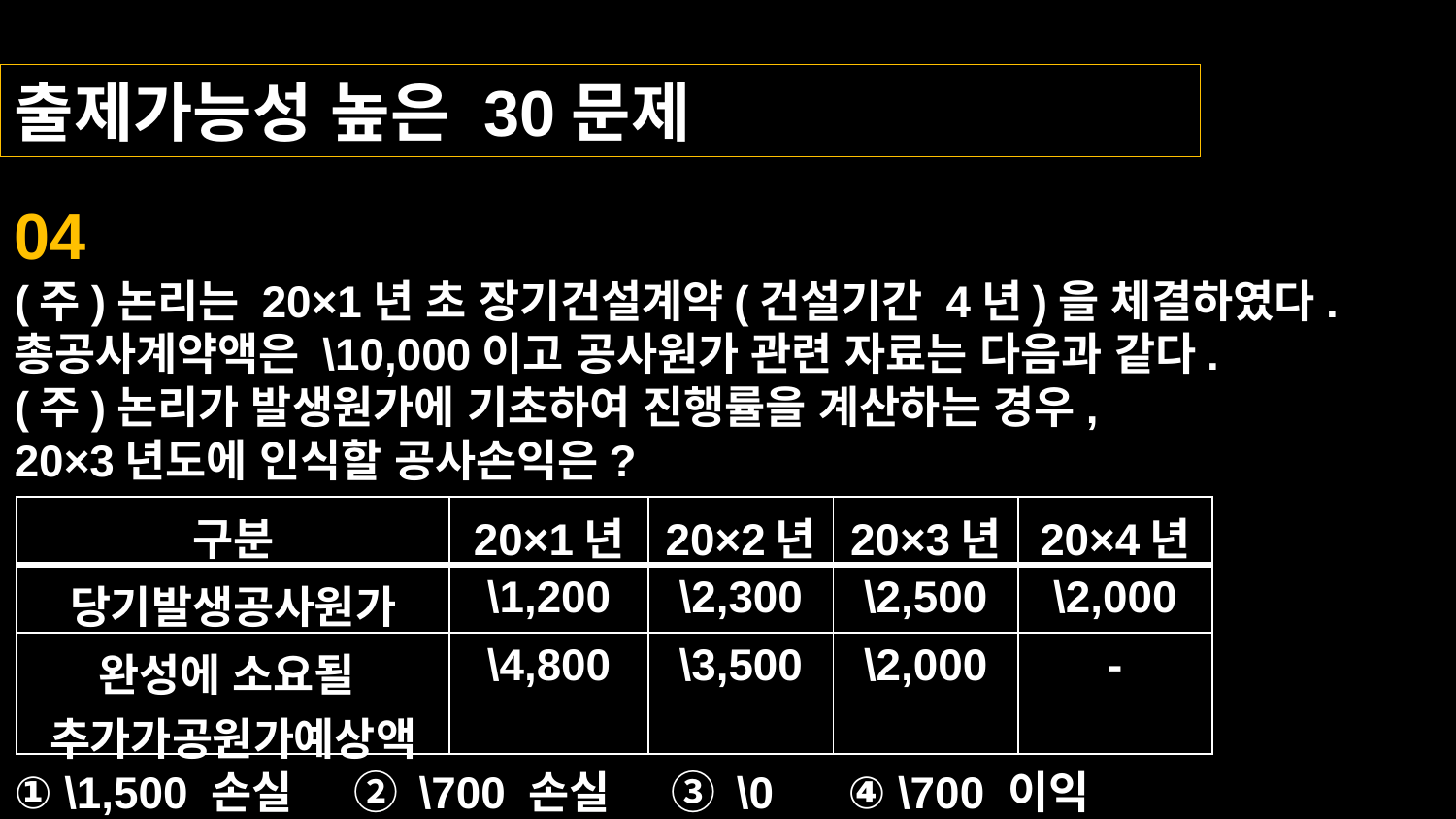

출제가능성 높은 30문제
04
(주)논리는 20×1년 초 장기건설계약(건설기간 4년)을 체결하였다.
총공사계약액은 \10,000이고 공사원가 관련 자료는 다음과 같다.
(주)논리가 발생원가에 기초하여 진행률을 계산하는 경우,
20×3년도에 인식할 공사손익은?

| 구분 | 20×1년 | 20×2년 | 20×3년 | 20×4년 |
| --- | --- | --- | --- | --- |
| 당기발생공사원가 | \1,200 | \2,300 | \2,500 | \2,000 |
| 완성에 소요될 추가가공원가예상액 | \4,800 | \3,500 | \2,000 | - |
① \1,500 손실      ② \700 손실      ③ \0      ④ \700 이익